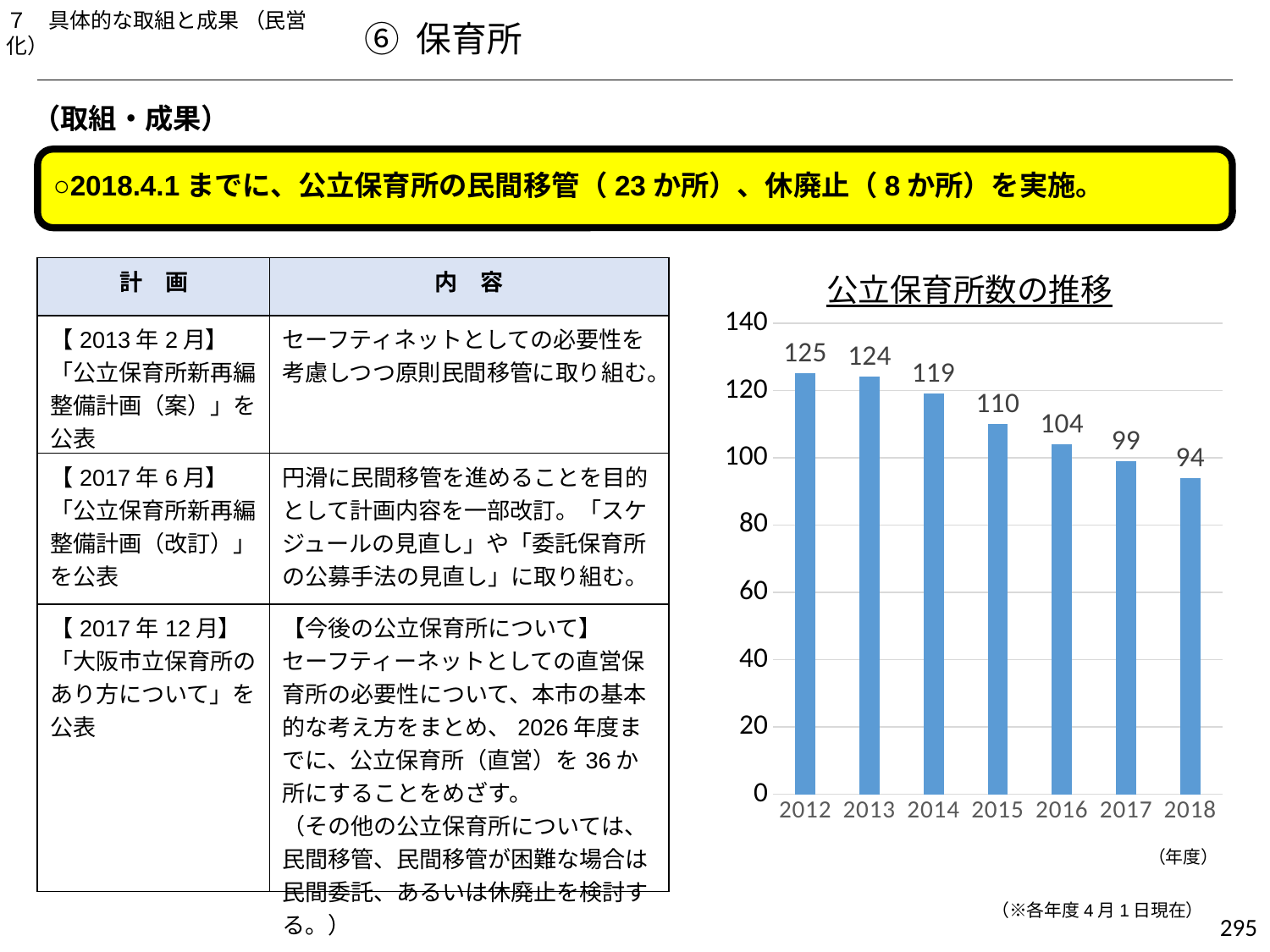

７　具体的な取組と成果 （民営化）
⑥ 保育所
（取組・成果）

○2018.4.1までに、公立保育所の民間移管（23か所）、休廃止（8か所）を実施。

### Chart: 公立保育所数の推移

| Category | 保育所数 |
|---|---|
| 2012 | 125.0 |
| 2013 | 124.0 |
| 2014 | 119.0 |
| 2015 | 110.0 |
| 2016 | 104.0 |
| 2017 | 99.0 |
| 2018 | 94.0 |
| 計　画 | 内　容 |
| --- | --- |
| 【2013年2月】 「公立保育所新再編整備計画（案）」を公表 | セーフティネットとしての必要性を考慮しつつ原則民間移管に取り組む。 |
| 【2017年6月】 「公立保育所新再編整備計画（改訂）」を公表 | 円滑に民間移管を進めることを目的として計画内容を一部改訂。「スケジュールの見直し」や「委託保育所の公募手法の見直し」に取り組む。 |
| 【2017年12月】 「大阪市立保育所のあり方について」を公表 | 【今後の公立保育所について】 セーフティーネットとしての直営保育所の必要性について、本市の基本的な考え方をまとめ、2026年度までに、公立保育所（直営）を36か所にすることをめざす。 （その他の公立保育所については、民間移管、民間移管が困難な場合は民間委託、あるいは休廃止を検討する。） |

### Chart: 市立幼稚園数の推移

| Category |
|---|
（年度）
（※各年度4月1日現在）
295